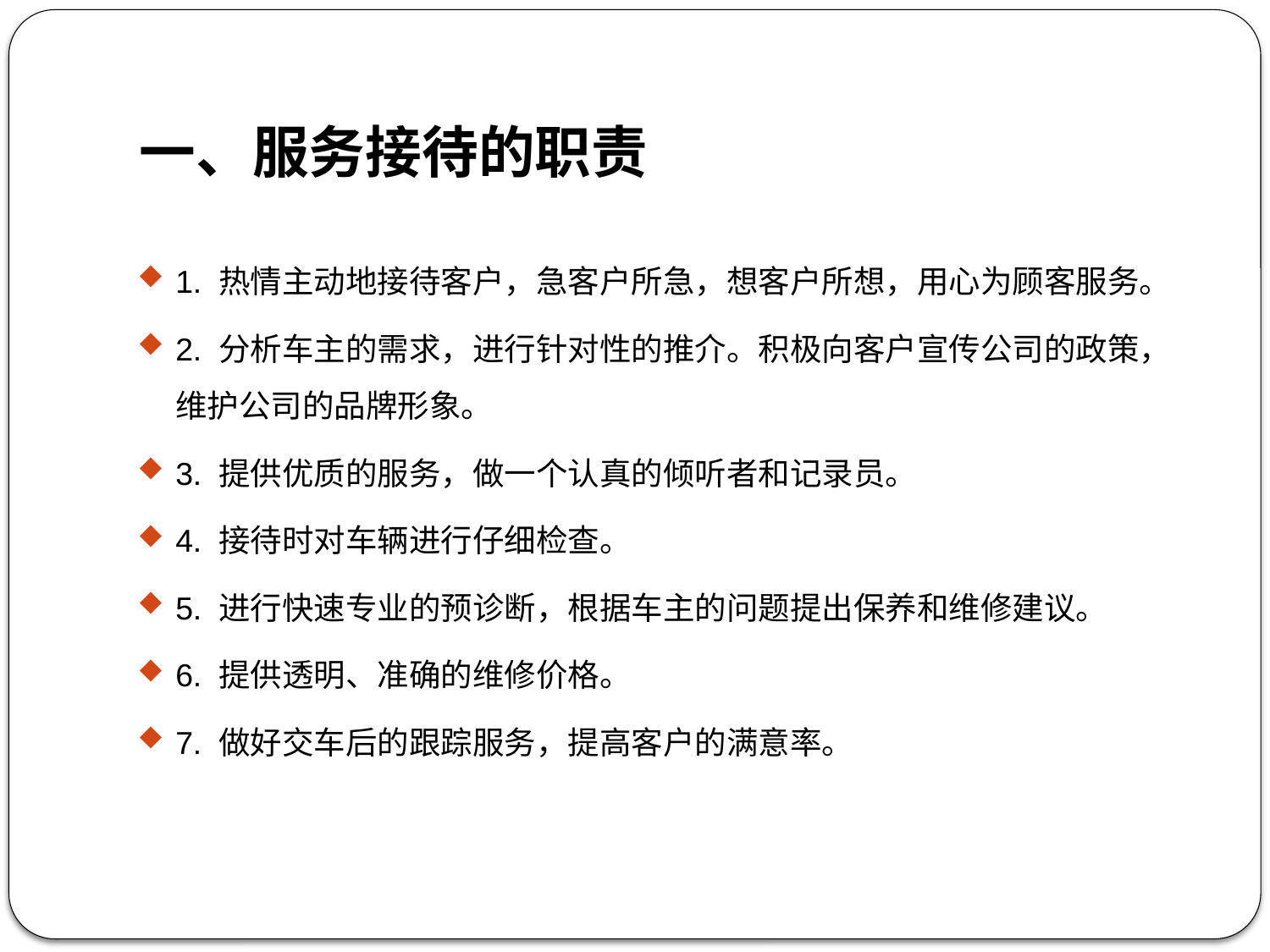

# 一、服务接待的职责
1. 热情主动地接待客户，急客户所急，想客户所想，用心为顾客服务。
2. 分析车主的需求，进行针对性的推介。积极向客户宣传公司的政策，维护公司的品牌形象。
3. 提供优质的服务，做一个认真的倾听者和记录员。
4. 接待时对车辆进行仔细检查。
5. 进行快速专业的预诊断，根据车主的问题提出保养和维修建议。
6. 提供透明、准确的维修价格。
7. 做好交车后的跟踪服务，提高客户的满意率。